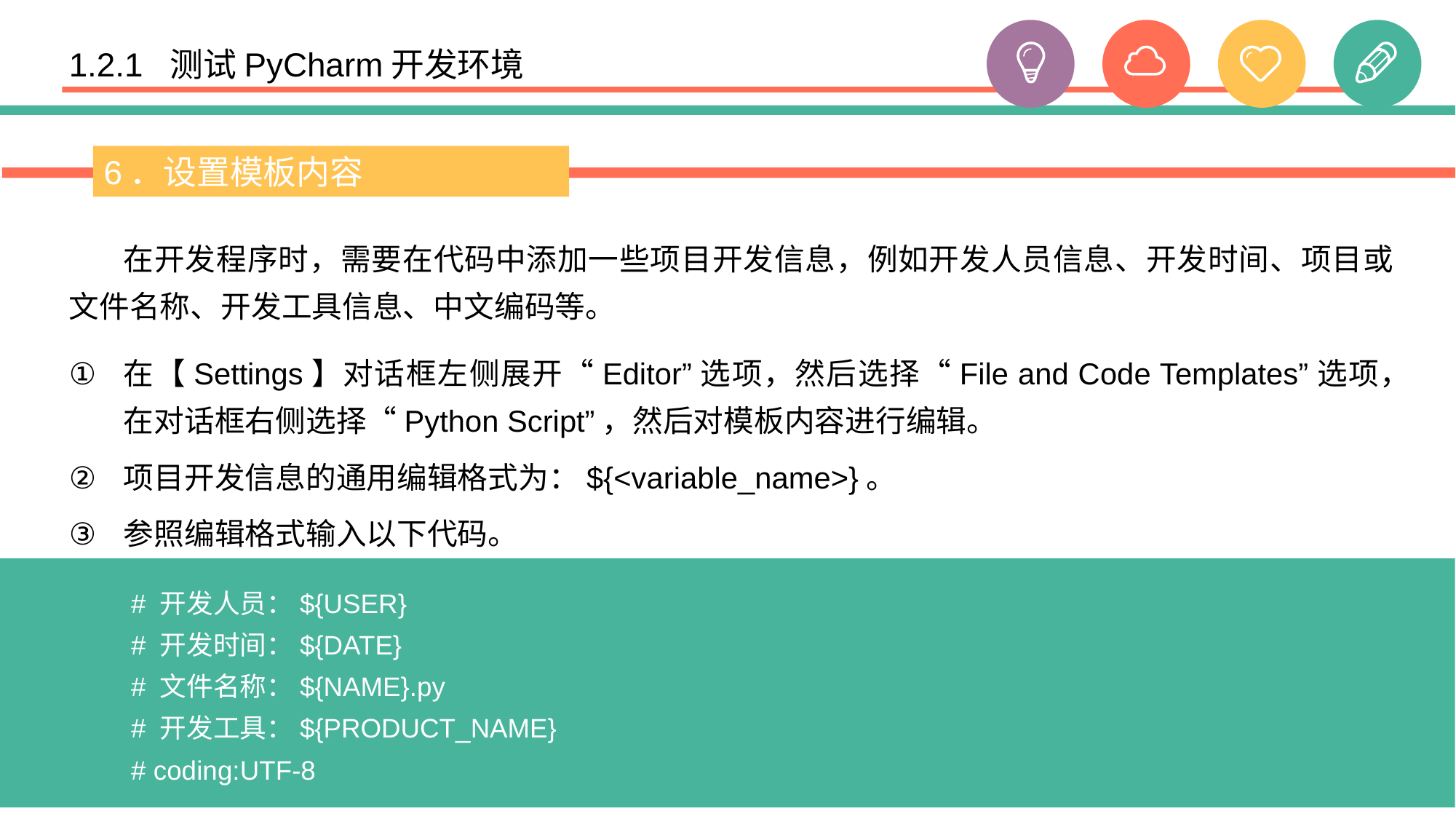

# 1.2.1  测试PyCharm开发环境
6．设置模板内容

在开发程序时，需要在代码中添加一些项目开发信息，例如开发人员信息、开发时间、项目或文件名称、开发工具信息、中文编码等。
在【Settings】对话框左侧展开“Editor”选项，然后选择“File and Code Templates”选项，在对话框右侧选择“Python Script”，然后对模板内容进行编辑。
项目开发信息的通用编辑格式为：${<variable_name>}。
参照编辑格式输入以下代码。

# 开发人员：${USER}
# 开发时间：${DATE}
# 文件名称：${NAME}.py
# 开发工具：${PRODUCT_NAME}
# coding:UTF-8